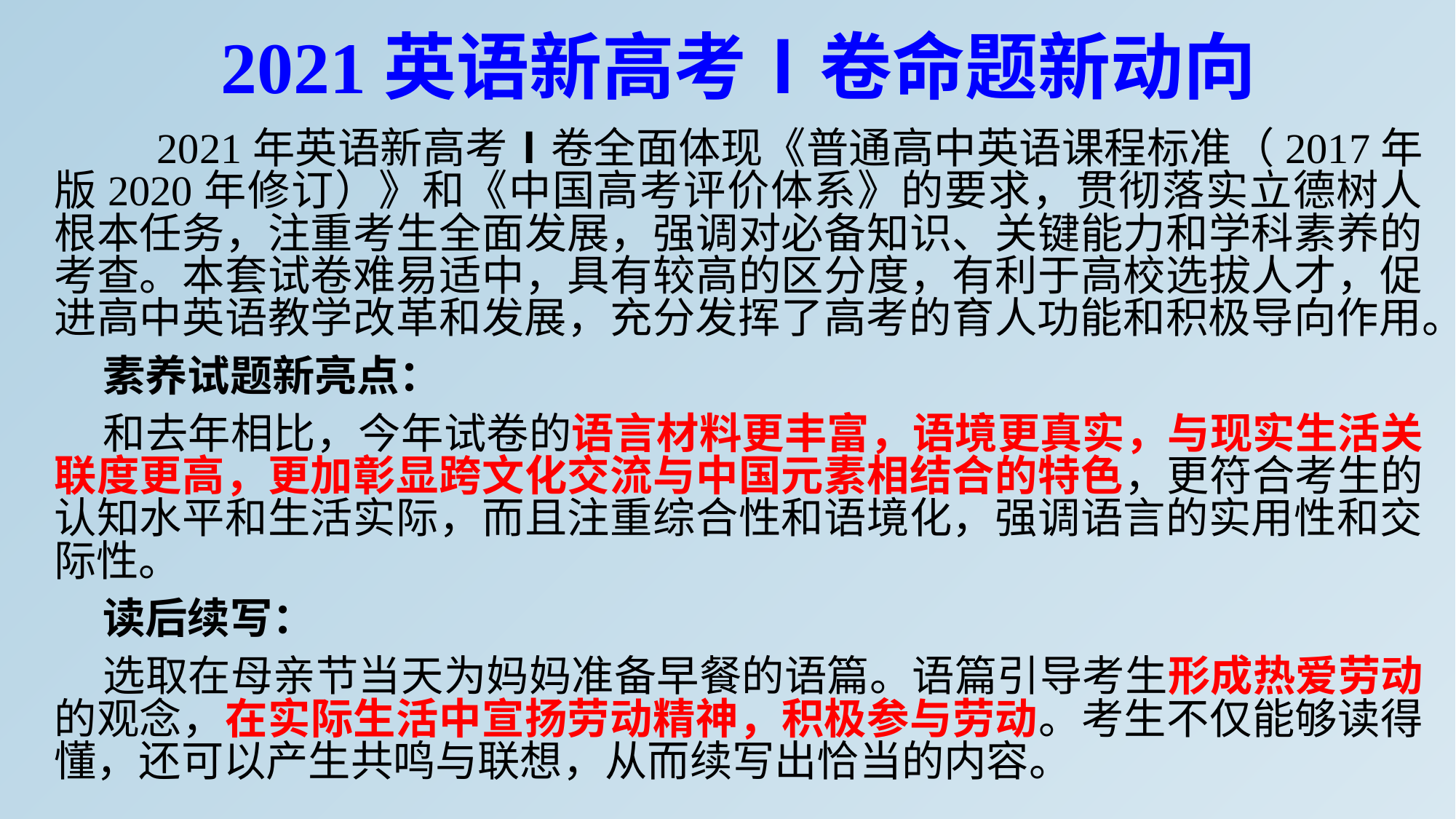

# 2021英语新高考Ⅰ卷命题新动向
    2021年英语新高考Ⅰ卷全面体现《普通高中英语课程标准（2017年版2020年修订）》和《中国高考评价体系》的要求，贯彻落实立德树人根本任务，注重考生全面发展，强调对必备知识、关键能力和学科素养的考查。本套试卷难易适中，具有较高的区分度，有利于高校选拔人才，促进高中英语教学改革和发展，充分发挥了高考的育人功能和积极导向作用。
    素养试题新亮点：
    和去年相比，今年试卷的语言材料更丰富，语境更真实，与现实生活关联度更高，更加彰显跨文化交流与中国元素相结合的特色，更符合考生的认知水平和生活实际，而且注重综合性和语境化，强调语言的实用性和交际性。
    读后续写：
    选取在母亲节当天为妈妈准备早餐的语篇。语篇引导考生形成热爱劳动的观念，在实际生活中宣扬劳动精神，积极参与劳动。考生不仅能够读得懂，还可以产生共鸣与联想，从而续写出恰当的内容。